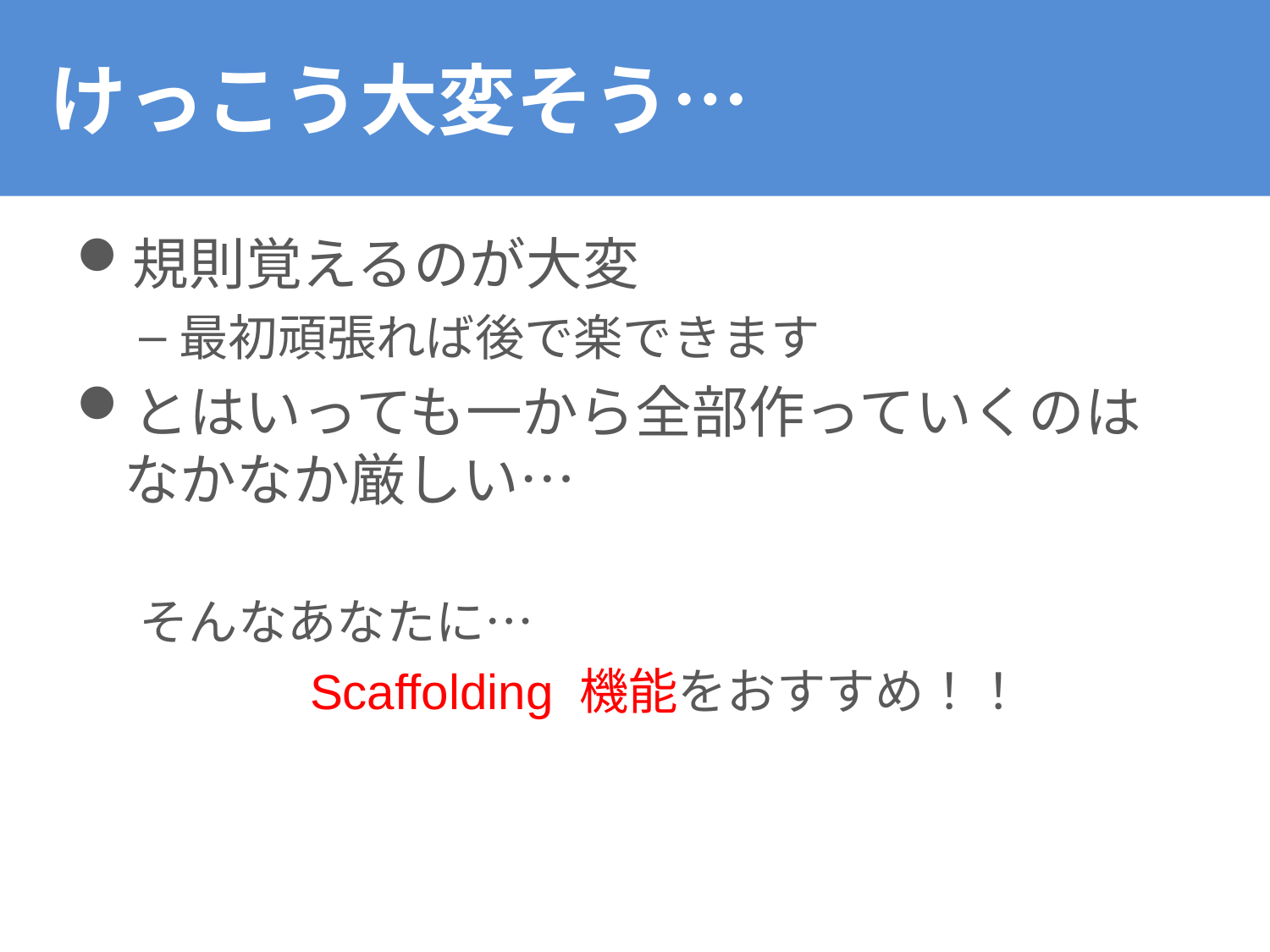

# けっこう大変そう…
規則覚えるのが大変
最初頑張れば後で楽できます
とはいっても一から全部作っていくのはなかなか厳しい…

そんなあなたに…
Scaffolding 機能をおすすめ！！